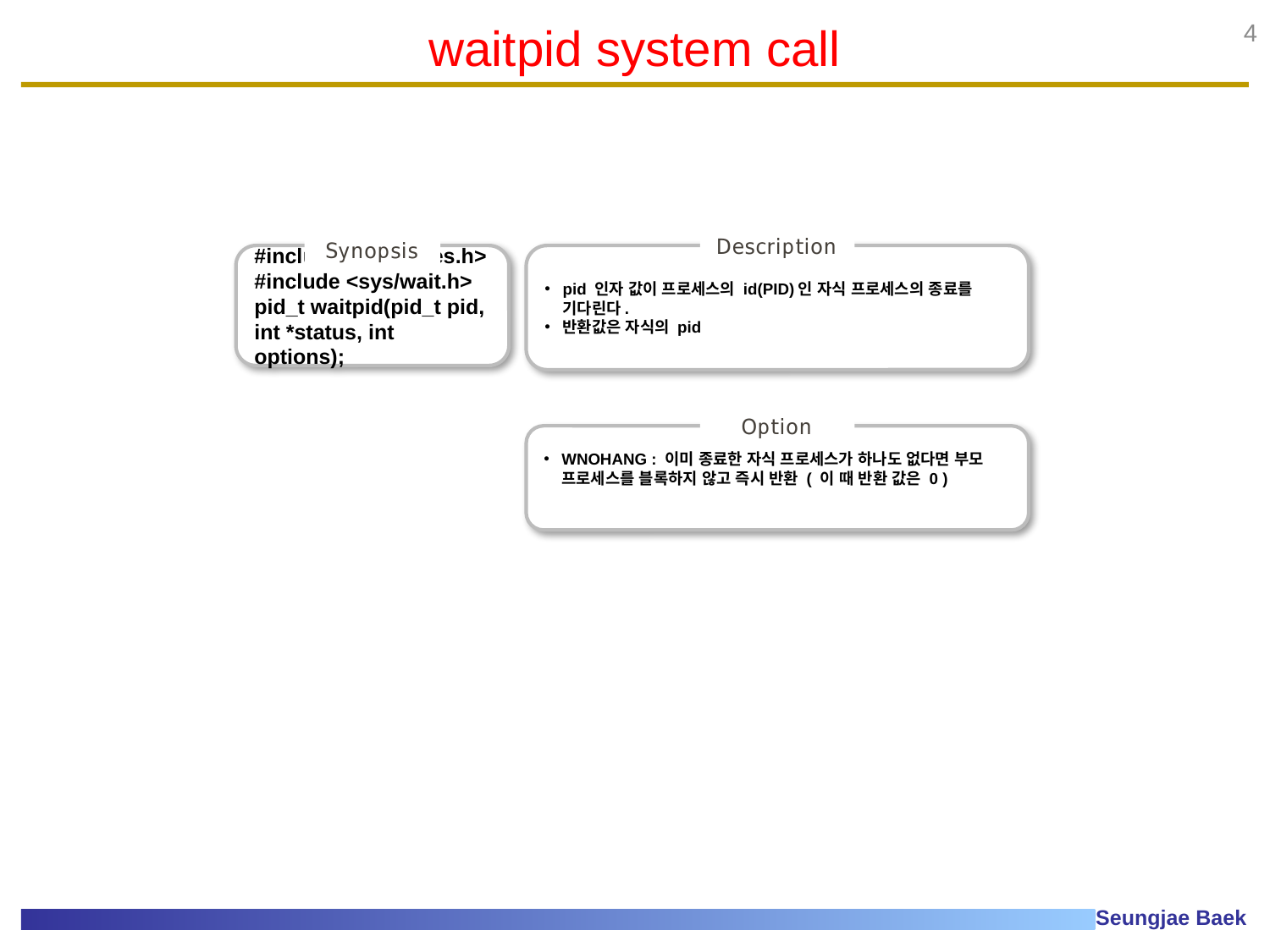

# waitpid system call
4

Description
Synopsis
#include <sys/types.h>
#include <sys/wait.h>
pid_t waitpid(pid_t pid, int *status, int options);
pid 인자 값이 프로세스의 id(PID)인 자식 프로세스의 종료를 기다린다.
반환값은 자식의 pid
Option
WNOHANG : 이미 종료한 자식 프로세스가 하나도 없다면 부모 프로세스를 블록하지 않고 즉시 반환 ( 이 때 반환 값은 0 )